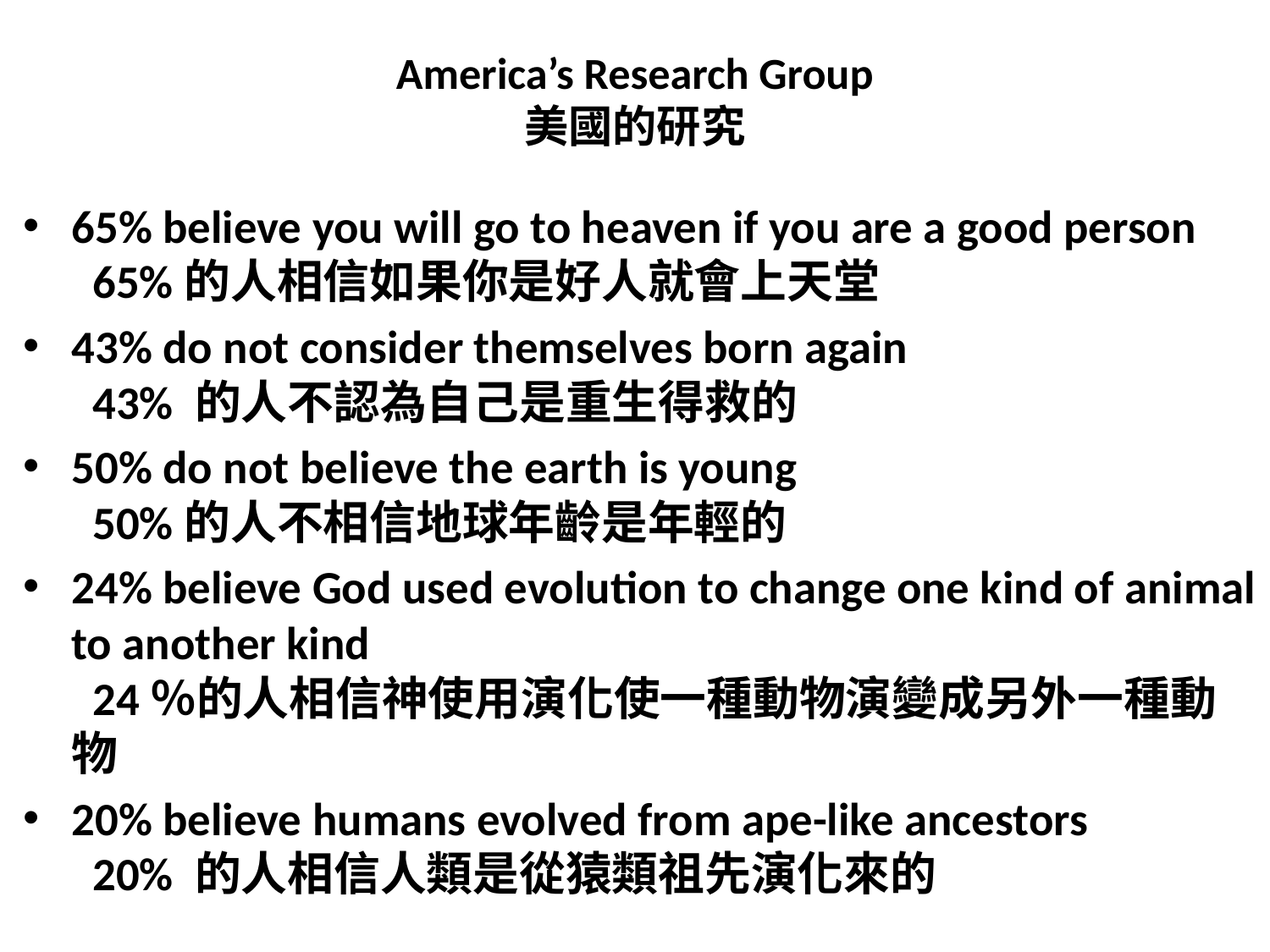

# America’s Research Group 美國的研究
65% believe you will go to heaven if you are a good person
  65%的人相信如果你是好人就會上天堂
43% do not consider themselves born again
  43% 的人不認為自己是重生得救的
50% do not believe the earth is young
  50%的人不相信地球年齡是年輕的
24% believe God used evolution to change one kind of animal to another kind
  24％的人相信神使用演化使一種動物演變成另外一種動物
20% believe humans evolved from ape-like ancestors
  20% 的人相信人類是從猿類祖先演化來的